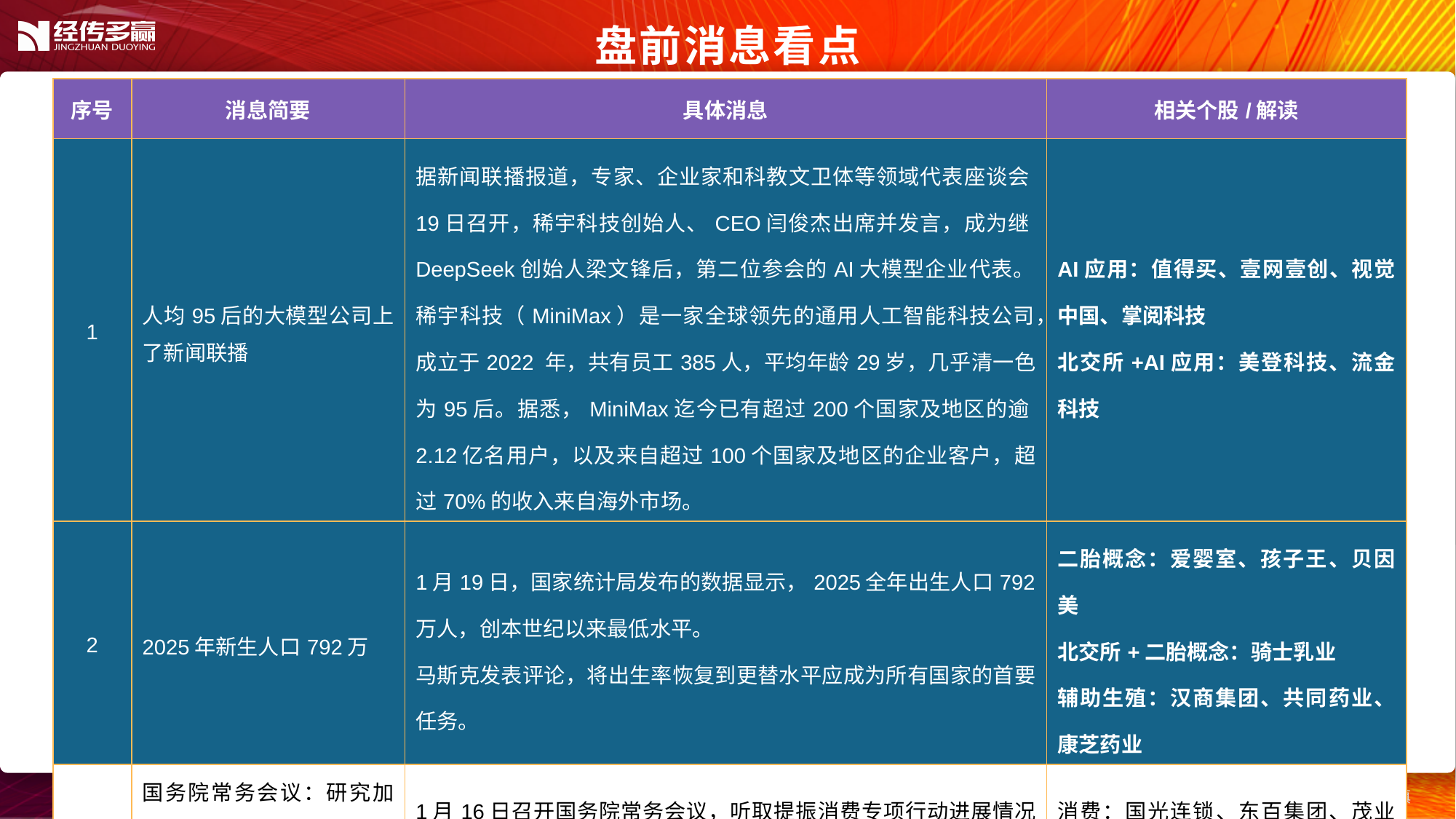

盘前消息看点

| 序号 | 消息简要 | 具体消息 | 相关个股/解读 |
| --- | --- | --- | --- |
| 1 | 人均95后的大模型公司上了新闻联播 | 据新闻联播报道，专家、企业家和科教文卫体等领域代表座谈会19日召开，稀宇科技创始人、CEO闫俊杰出席并发言，成为继DeepSeek创始人梁文锋后，第二位参会的AI大模型企业代表。‌‌稀宇科技（MiniMax）是一家全球领先的通用人工智能科技公司，成立于2022 年，共有员工385人，平均年龄29岁，几乎清一色为95后。据悉，MiniMax迄今已有超过200个国家及地区的逾2.12亿名用户，以及来自超过100个国家及地区的企业客户，超过70%的收入来自海外市场。 | AI应用：值得买、壹网壹创、视觉中国、掌阅科技 北交所+AI应用：美登科技、流金科技 |
| 2 | 2025年新生人口792万 | 1月19日，国家统计局发布的数据显示，2025全年出生人口792万人，创本世纪以来最低水平。‌ 马斯克发表评论，将出生率恢复到更替水平应成为所有国家的首要任务。 | 二胎概念：爱婴室、孩子王、贝因美 北交所+二胎概念：骑士乳业 辅助生殖：汉商集团、共同药业、康芝药业 |
| 3 | 国务院常务会议：研究加快培育服务消费新增长点等促消费举措 | 1月16日召开国务院常务会议，听取提振消费专项行动进展情况汇报并研究加快培育服务消费新增长点等促消费举措。 | 消费：国光连锁、东百集团、茂业商业、上海九百 |
| 4 |  |  |  |
| 5 |  |  |  |
12